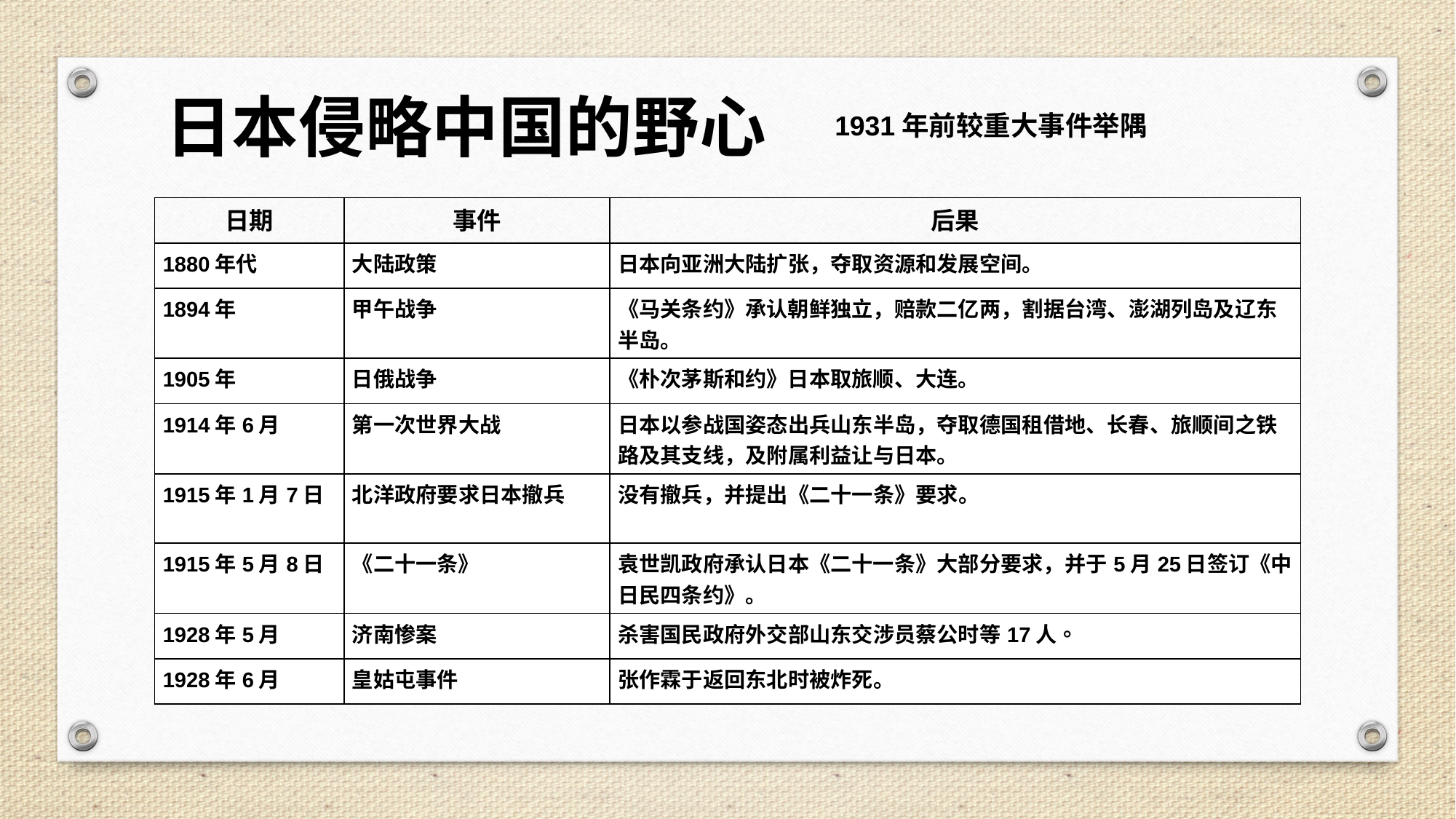

日本侵略中国的野心
1931年前较重大事件举隅
| 日期 | 事件 | 后果 |
| --- | --- | --- |
| 1880年代 | 大陆政策 | 日本向亚洲大陆扩张，夺取资源和发展空间。 |
| 1894年 | 甲午战争 | 《马关条约》承认朝鲜独立，赔款二亿两，割据台湾、澎湖列岛及辽东半岛。 |
| 1905年 | 日俄战争 | 《朴次茅斯和约》日本取旅顺、大连。 |
| 1914年6月 | 第一次世界大战 | 日本以参战国姿态出兵山东半岛，夺取德国租借地、长春、旅顺间之铁路及其支线，及附属利益让与日本。 |
| 1915年1月7日 | 北洋政府要求日本撤兵 | 没有撤兵，并提出《二十一条》要求。 |
| 1915年5月8日 | 《二十一条》 | 袁世凯政府承认日本《二十一条》大部分要求，并于5月25日签订《中日民四条约》。 |
| 1928年5月 | 济南惨案 | 杀害国民政府外交部山东交涉员蔡公时等17人。 |
| 1928年6月 | 皇姑屯事件 | 张作霖于返回东北时被炸死。 |